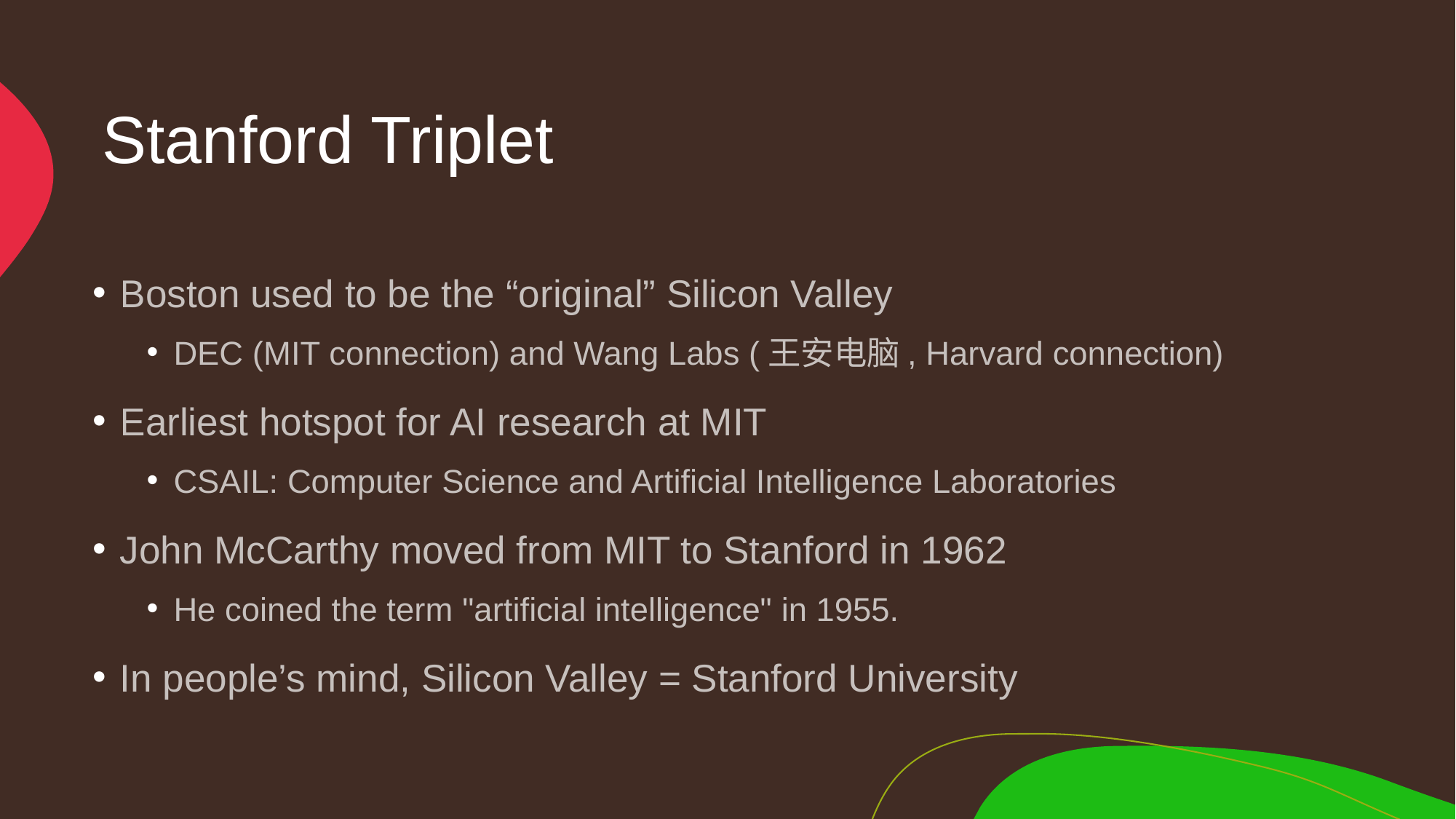

# Stanford Triplet
Boston used to be the “original” Silicon Valley
DEC (MIT connection) and Wang Labs (王安电脑, Harvard connection)
Earliest hotspot for AI research at MIT
CSAIL: Computer Science and Artificial Intelligence Laboratories
John McCarthy moved from MIT to Stanford in 1962
He coined the term "artificial intelligence" in 1955.
In people’s mind, Silicon Valley = Stanford University